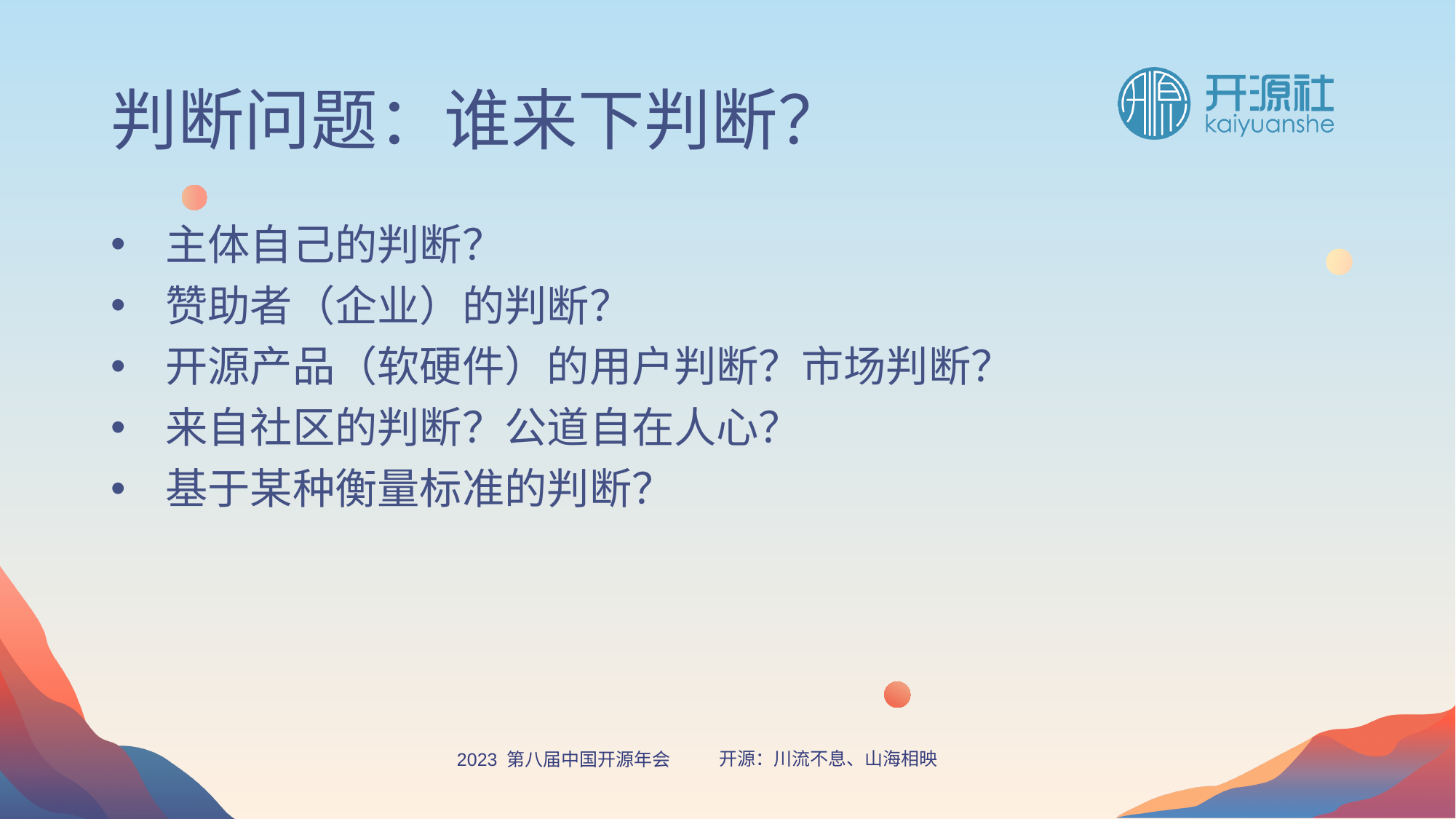

# 判断问题：谁来下判断？
主体自己的判断？
赞助者（企业）的判断？
开源产品（软硬件）的用户判断？市场判断？
来自社区的判断？公道自在人心？
基于某种衡量标准的判断？